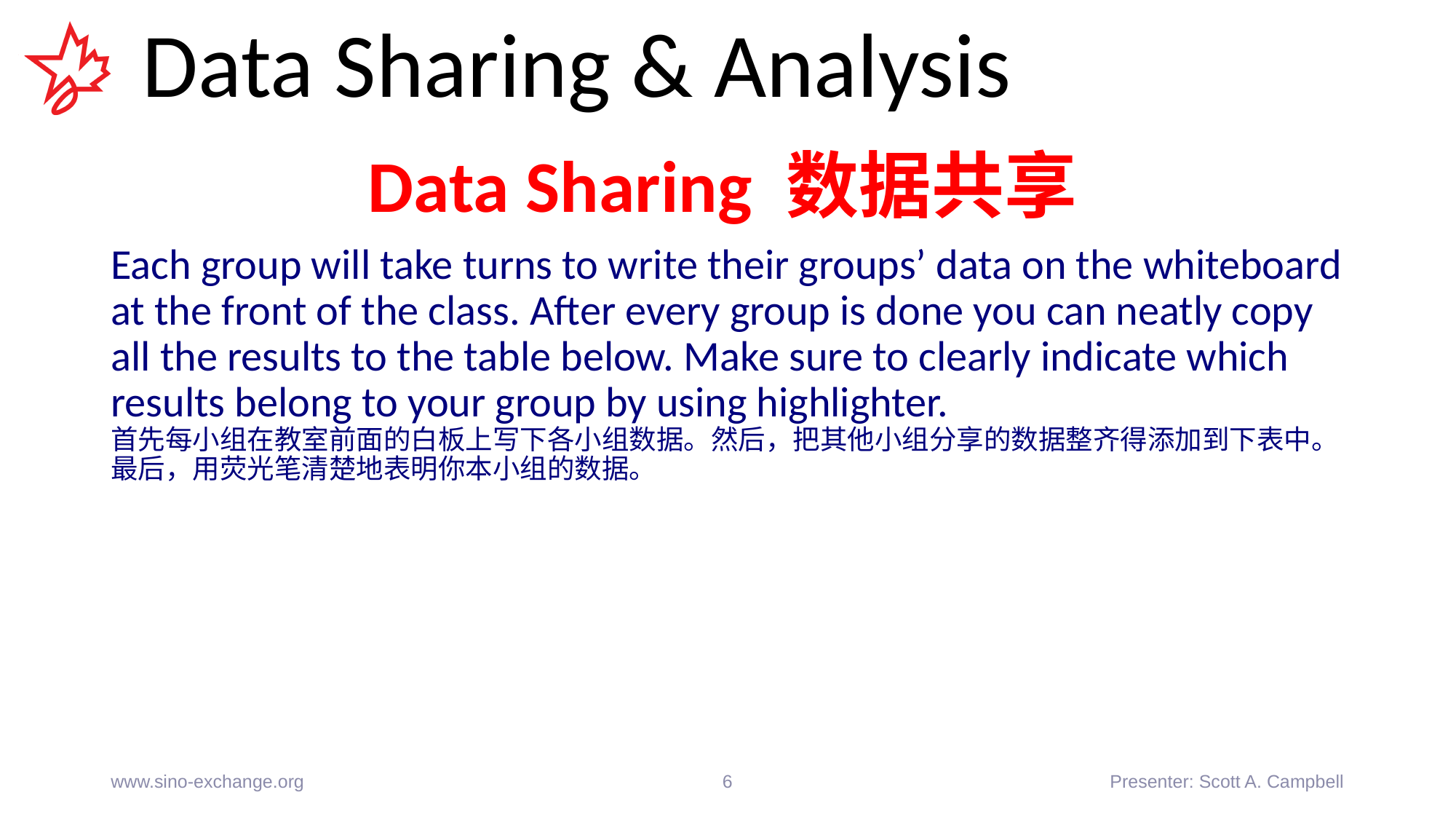

# Data Sharing & Analysis
Data Sharing 数据共享
Each group will take turns to write their groups’ data on the whiteboard at the front of the class. After every group is done you can neatly copy all the results to the table below. Make sure to clearly indicate which results belong to your group by using highlighter.
首先每小组在教室前面的白板上写下各小组数据。然后，把其他小组分享的数据整齐得添加到下表中。最后，用荧光笔清楚地表明你本小组的数据。
www.sino-exchange.org
6
Presenter: Scott A. Campbell